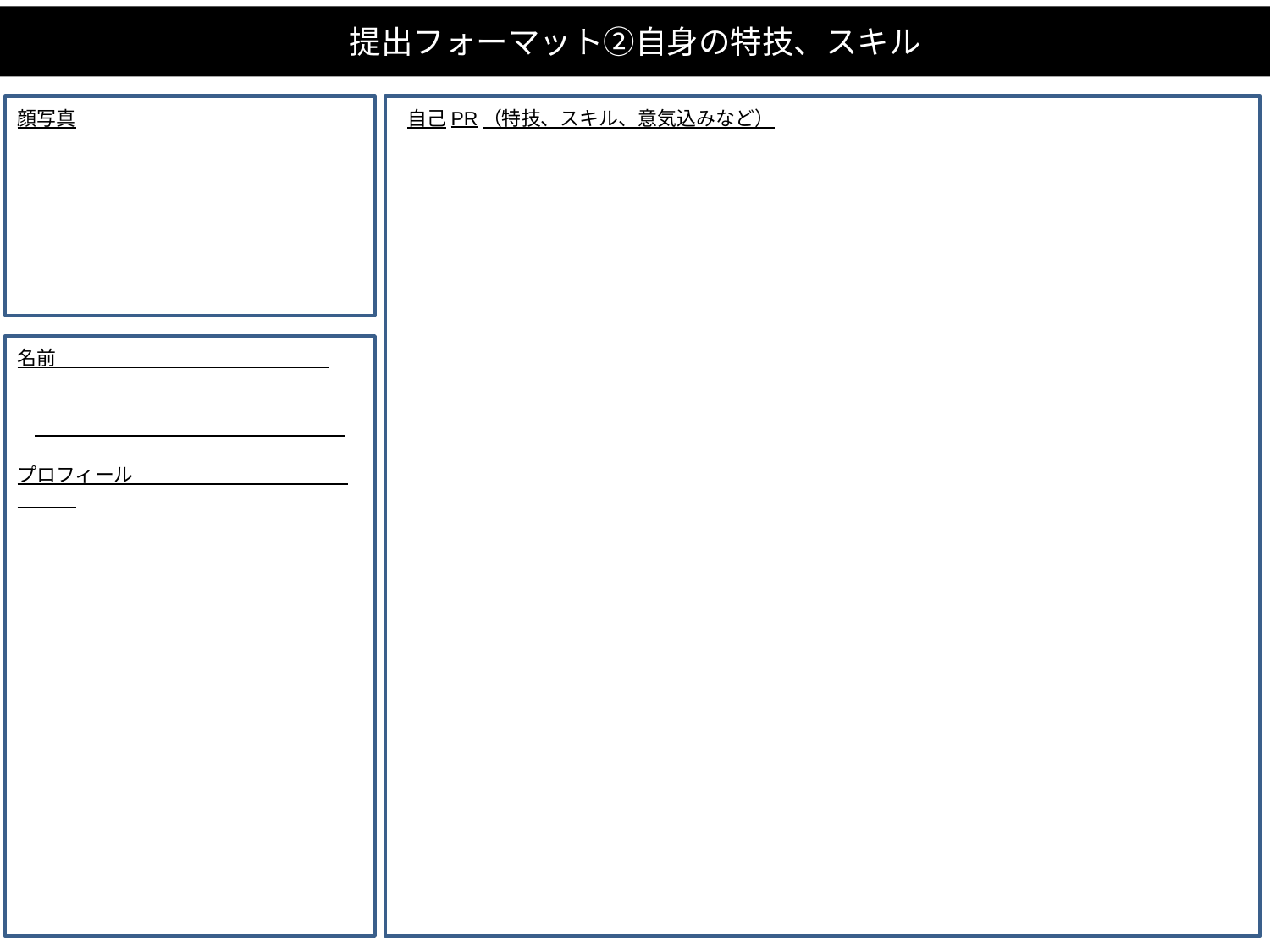

提出フォーマット②自身の特技、スキル

顔写真
自己PR（特技、スキル、意気込みなど）

名前
プロフィール